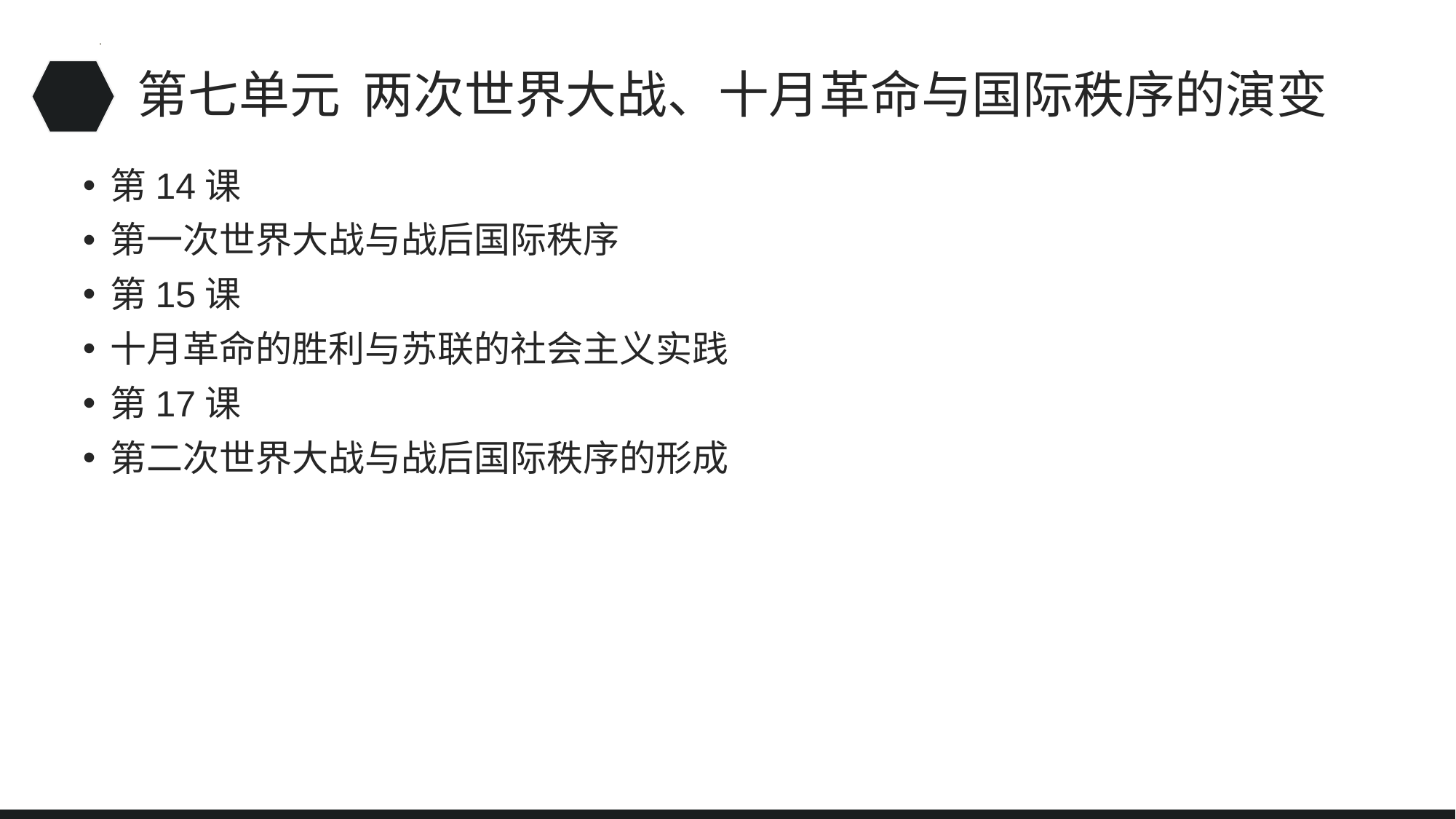

# 第七单元  两次世界大战、十月革命与国际秩序的演变
第14课
第一次世界大战与战后国际秩序
第15课
十月革命的胜利与苏联的社会主义实践
第17课
第二次世界大战与战后国际秩序的形成